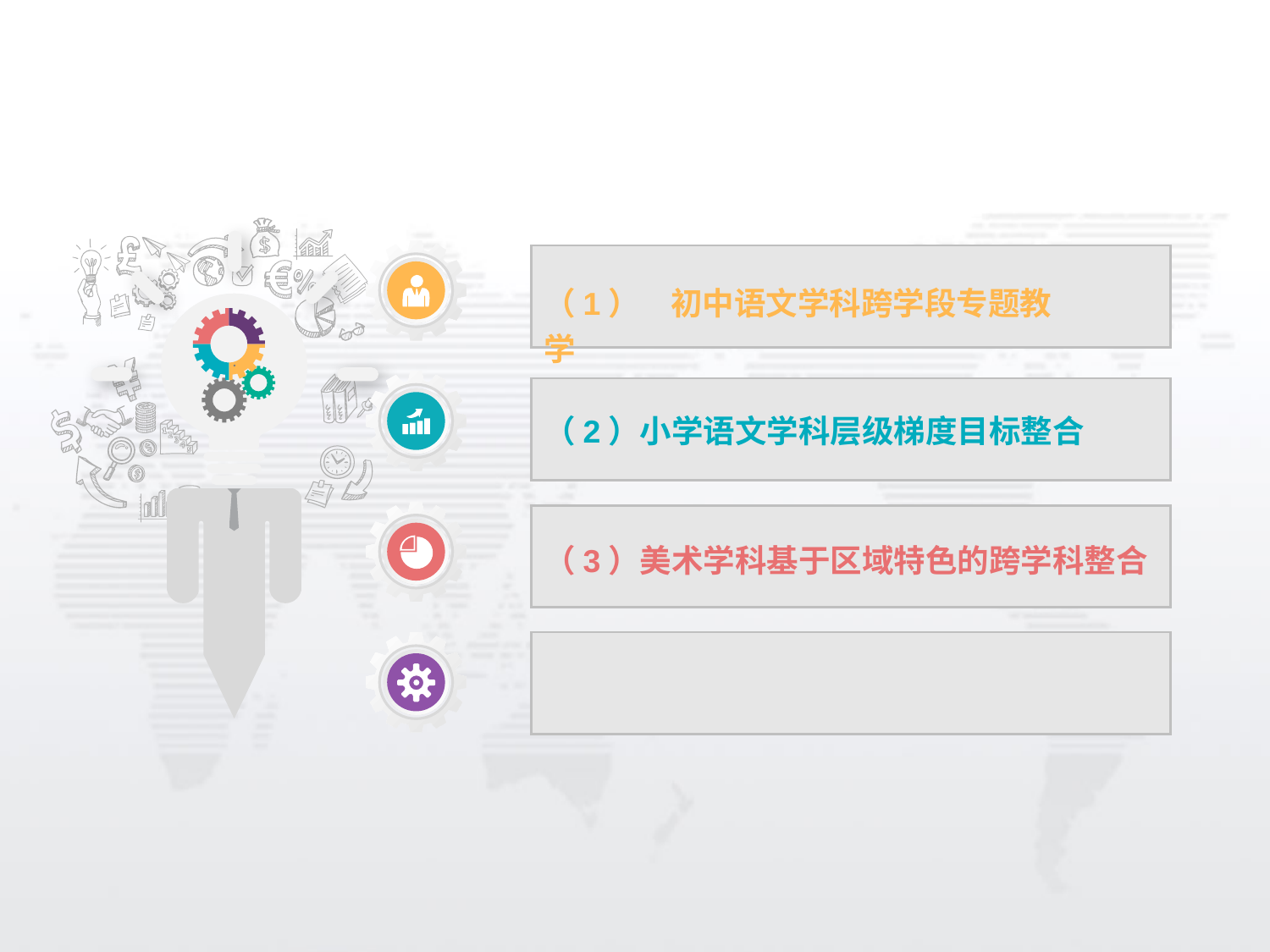

（1）	初中语文学科跨学段专题教学

（2）小学语文学科层级梯度目标整合

（3）美术学科基于区域特色的跨学科整合